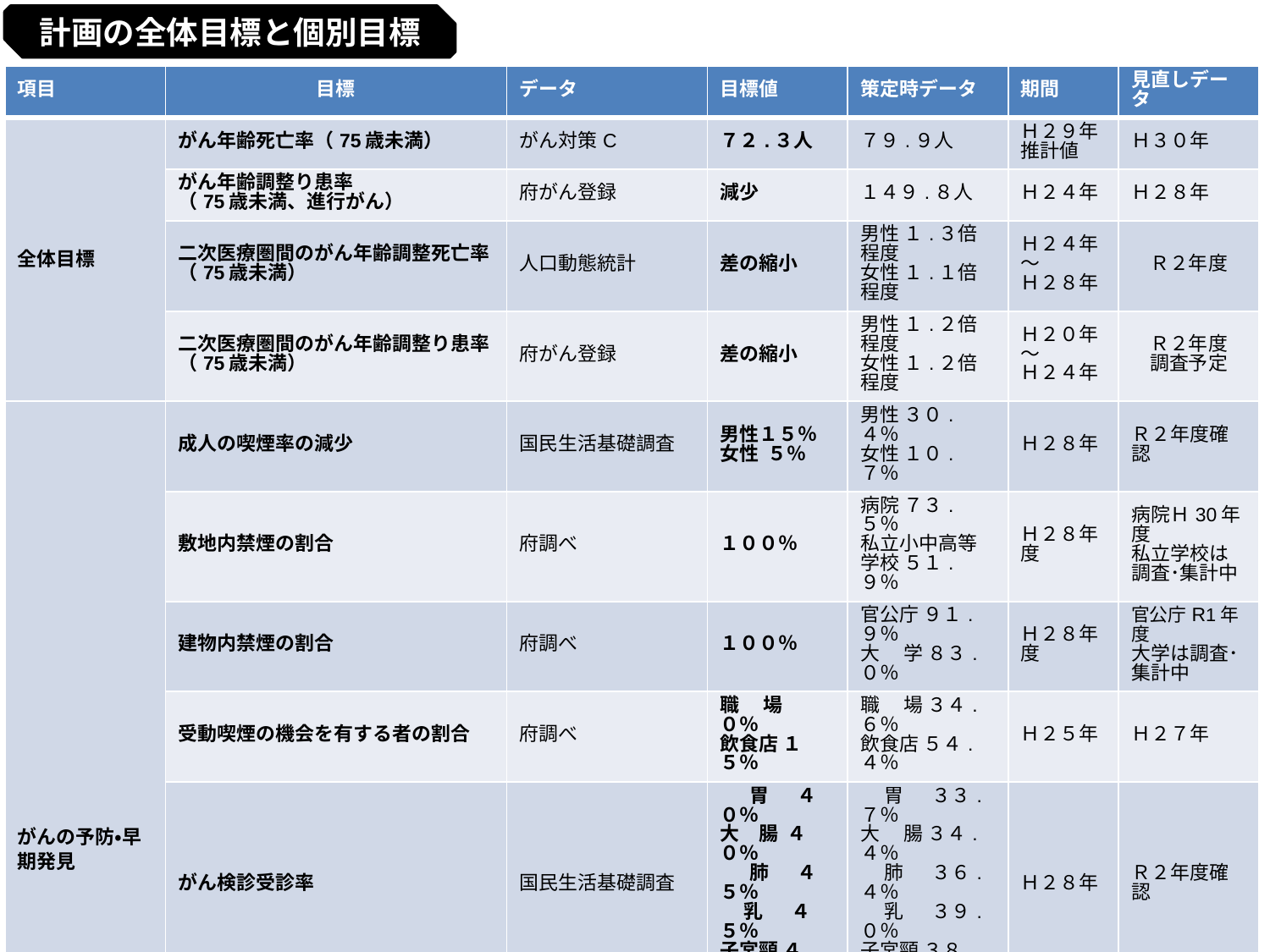

計画の全体目標と個別目標
| 項目 | 目標 | データ | 目標値 | 策定時データ | 期間 | 見直しデータ |
| --- | --- | --- | --- | --- | --- | --- |
| 全体目標 | がん年齢死亡率（75歳未満） | がん対策C | ７２.３人 | ７９.９人 | Ｈ２９年 推計値 | Ｈ３０年 |
|  | がん年齢調整り患率 （75歳未満、進行がん） | 府がん登録 | 減少 | １４９.８人 | Ｈ２４年 | Ｈ２８年 |
|  | 二次医療圏間のがん年齢調整死亡率 （75歳未満） | 人口動態統計 | 差の縮小 | 男性 １.３倍程度 女性 １.１倍程度 | Ｈ２４年～ Ｈ２８年 | Ｒ２年度 |
|  | 二次医療圏間のがん年齢調整り患率 （75歳未満） | 府がん登録 | 差の縮小 | 男性 １.２倍程度 女性 １.２倍程度 | Ｈ２０年～ Ｈ２４年 | Ｒ２年度 調査予定 |
| がんの予防・早期発見 | 成人の喫煙率の減少 | 国民生活基礎調査 | 男性１５％ 女性 ５％ | 男性 ３０.４％ 女性 １０.７％ | Ｈ２８年 | Ｒ２年度確認 |
|  | 敷地内禁煙の割合 | 府調べ | １００％ | 病院 ７３.５％ 私立小中高等 学校 ５１.９％ | Ｈ２８年度 | 病院Ｈ30年度 私立学校は調査･集計中 |
|  | 建物内禁煙の割合 | 府調べ | １００％ | 官公庁 ９１.９％ 大　 学 ８３.０％ | Ｈ２８年度 | 官公庁R1年度 大学は調査･集計中 |
|  | 受動喫煙の機会を有する者の割合 | 府調べ | 職　 場 　０％ 飲食店 １５％ | 職　 場 ３４.６％ 飲食店 ５４.４％ | Ｈ２５年 | Ｈ２７年 |
|  | がん検診受診率 | 国民生活基礎調査 | 胃 　 ４０％ 大　腸 ４０％ 　肺　 ４５％ 　 乳　 ４５％ 子宮頸 ４５％ | 胃　 ３３.７％ 大　 腸 ３４.４％ 　 肺　 ３６.４％ 　 乳　 ３９.０％ 子宮頸 ３８.５％ | Ｈ２８年 | Ｒ２年度確認 |
|  | 精密検査受診率 | 国がんデータ | 胃　 ９０％ 大　腸 ８０％ 　 肺 　 ９０％ 　 乳　 ９５％ 子宮頸 ９０％ | 胃　 ８５.７％ 大　 腸 ７０.２％ 　 肺　 ８７.６％ 　 乳　 ９３.４％ 子宮頸 ８２.４％ | Ｈ２６年度 | Ｈ２７年度 |
|  | 肝炎ウイルス検査累積受診者数 | 府調べ | 約１０９万人 | 約５５万人 | Ｈ２７年度 | Ｈ３０年度 |
|  | 肝炎ウイルス検査精密検査受診率 | 府調べ | ８０％ | ４４.４％ | Ｈ２７年度 | Ｈ３０年度 |
| がん医療の充実 | がん患者の５年相対生存率（全年齢） | 府がん登録 | 改善 | ６１.０％ | Ｈ２１年 診断患者 | Ｈ２３年 診断患者 |
|  | がん患者の緩和ケアに対する満足度 | がん患者ニーズ調査 | １００％ | ５８.６％ | Ｈ２８年度 | 調査･集計中 |
| 患者支援の充実 | がん相談支援センターの認知度 | がん患者ニーズ調査 | １００％ | ８２.０％ | Ｈ２８年度 | 調査･集計中 |